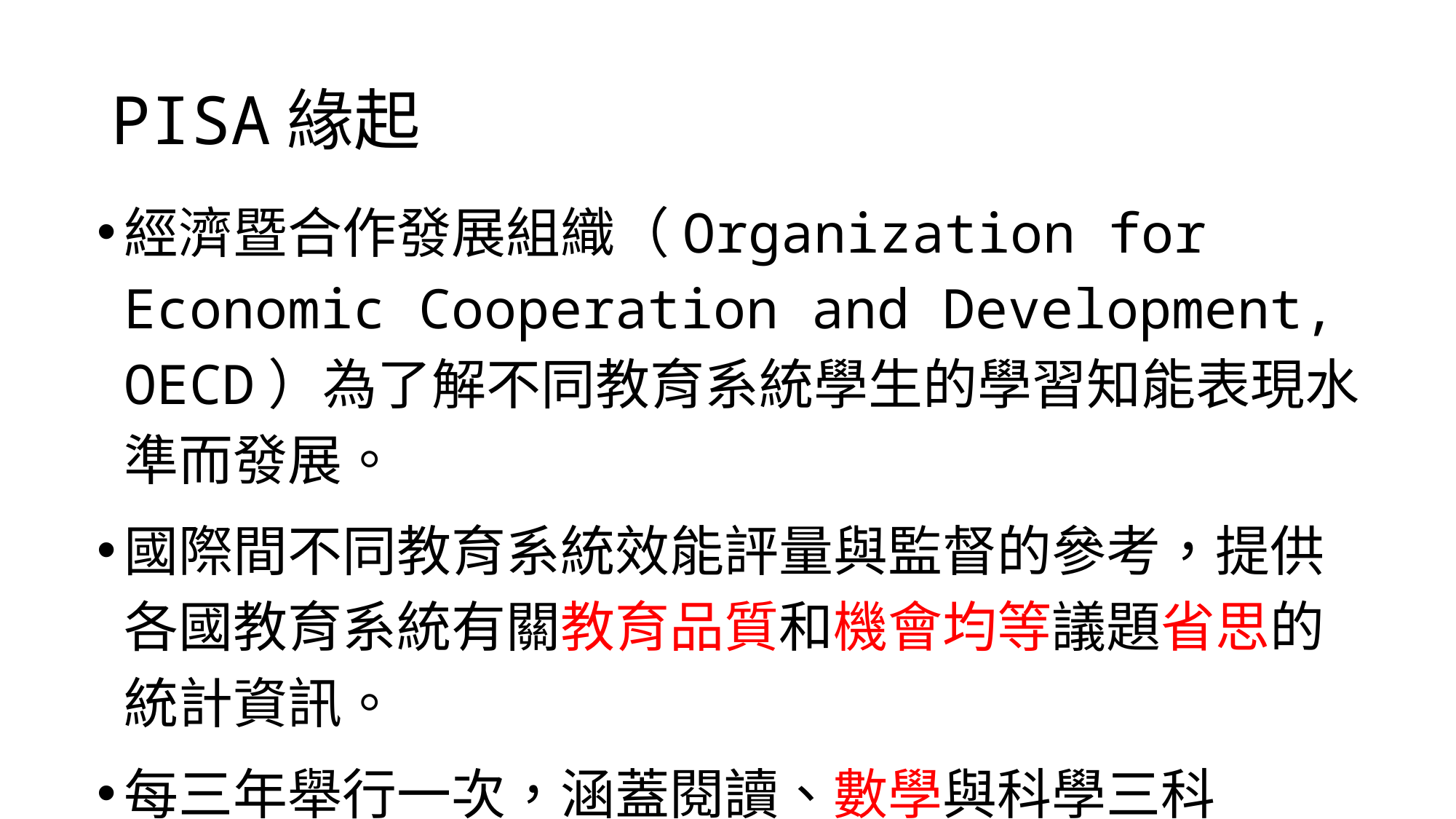

# PISA緣起
經濟暨合作發展組織（Organization for Economic Cooperation and Development, OECD）為了解不同教育系統學生的學習知能表現水準而發展。
國際間不同教育系統效能評量與監督的參考，提供各國教育系統有關教育品質和機會均等議題省思的統計資訊。
每三年舉行一次，涵蓋閱讀、數學與科學三科